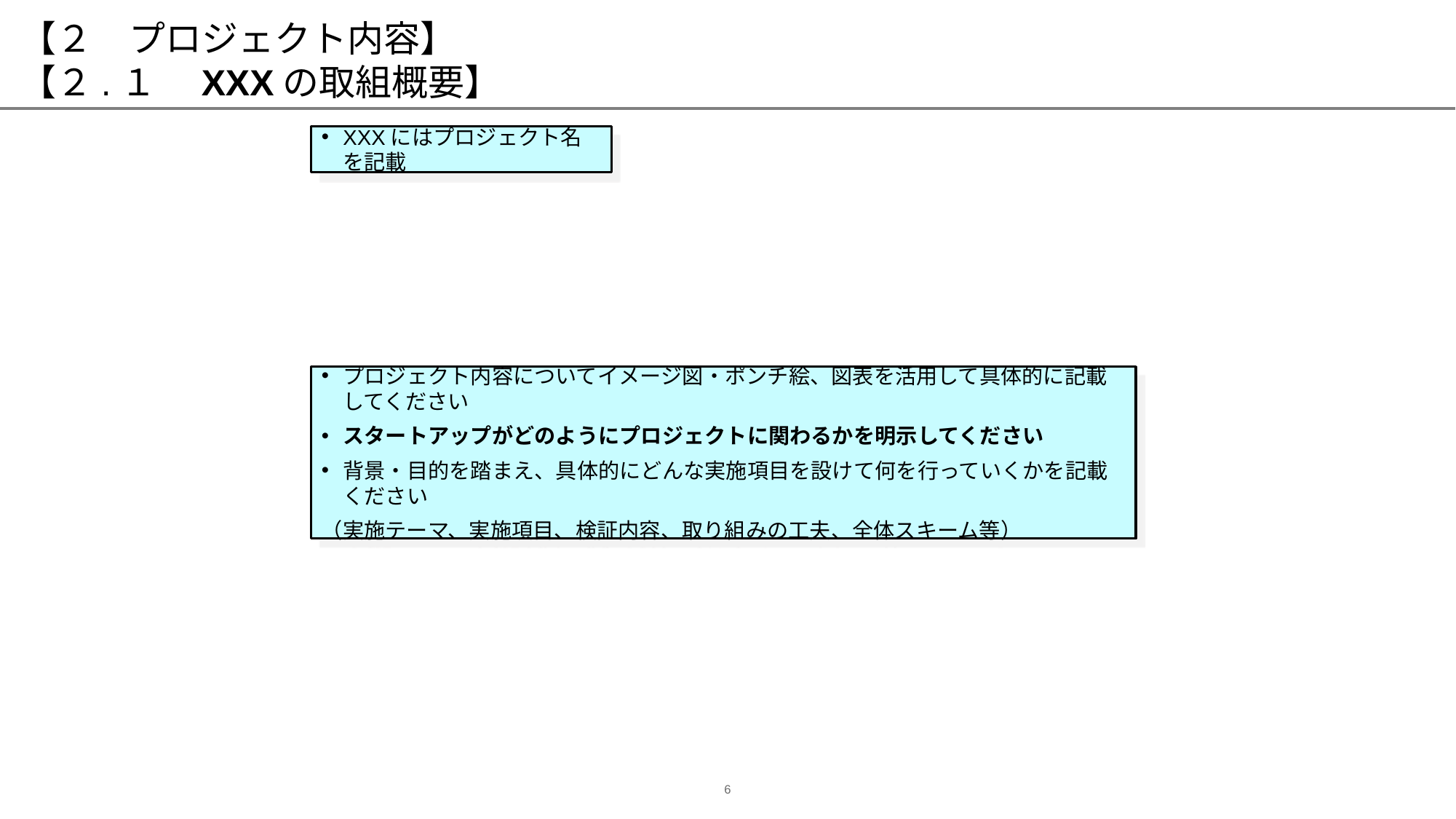

# 【２　プロジェクト内容】 【２.１　XXXの取組概要】

XXXにはプロジェクト名を記載
プロジェクト内容についてイメージ図・ポンチ絵、図表を活用して具体的に記載してください
スタートアップがどのようにプロジェクトに関わるかを明示してください
背景・目的を踏まえ、具体的にどんな実施項目を設けて何を行っていくかを記載ください
（実施テーマ、実施項目、検証内容、取り組みの工夫、全体スキーム等）